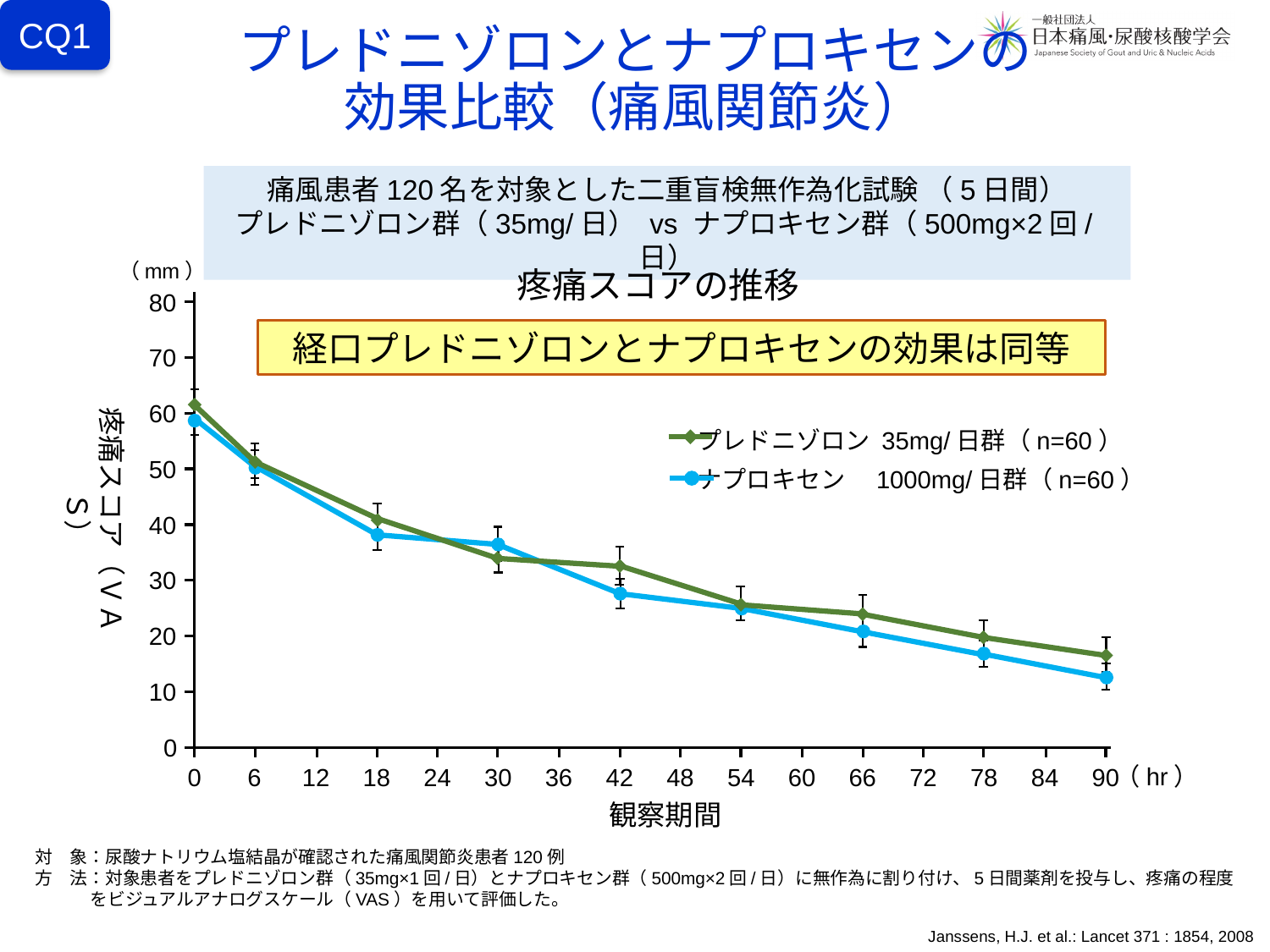

CQ1
# プレドニゾロンとナプロキセンの 効果比較（痛風関節炎）
痛風患者120名を対象とした二重盲検無作為化試験 （5日間）
プレドニゾロン群（35mg/日） vs ナプロキセン群（500mg×2回/日）
疼痛スコアの推移
（mm）
80
経口プレドニゾロンとナプロキセンの効果は同等
70
疼痛スコア（ＶＡＳ）

60
プレドニゾロン 35mg/日群（n=60）
ナプロキセン　1000mg/日群（n=60）

50
40
30
20
10
0
（hr）
0
6
12
18
24
30
36
42
48
54
60
66
72
78
84
90
観察期間
対　象：尿酸ナトリウム塩結晶が確認された痛風関節炎患者120例
方　法：対象患者をプレドニゾロン群（35mg×1回/日）とナプロキセン群（500mg×2回/日）に無作為に割り付け、5日間薬剤を投与し、疼痛の程度をビジュアルアナログスケール（VAS）を用いて評価した。
Janssens, H.J. et al.: Lancet 371 : 1854, 2008